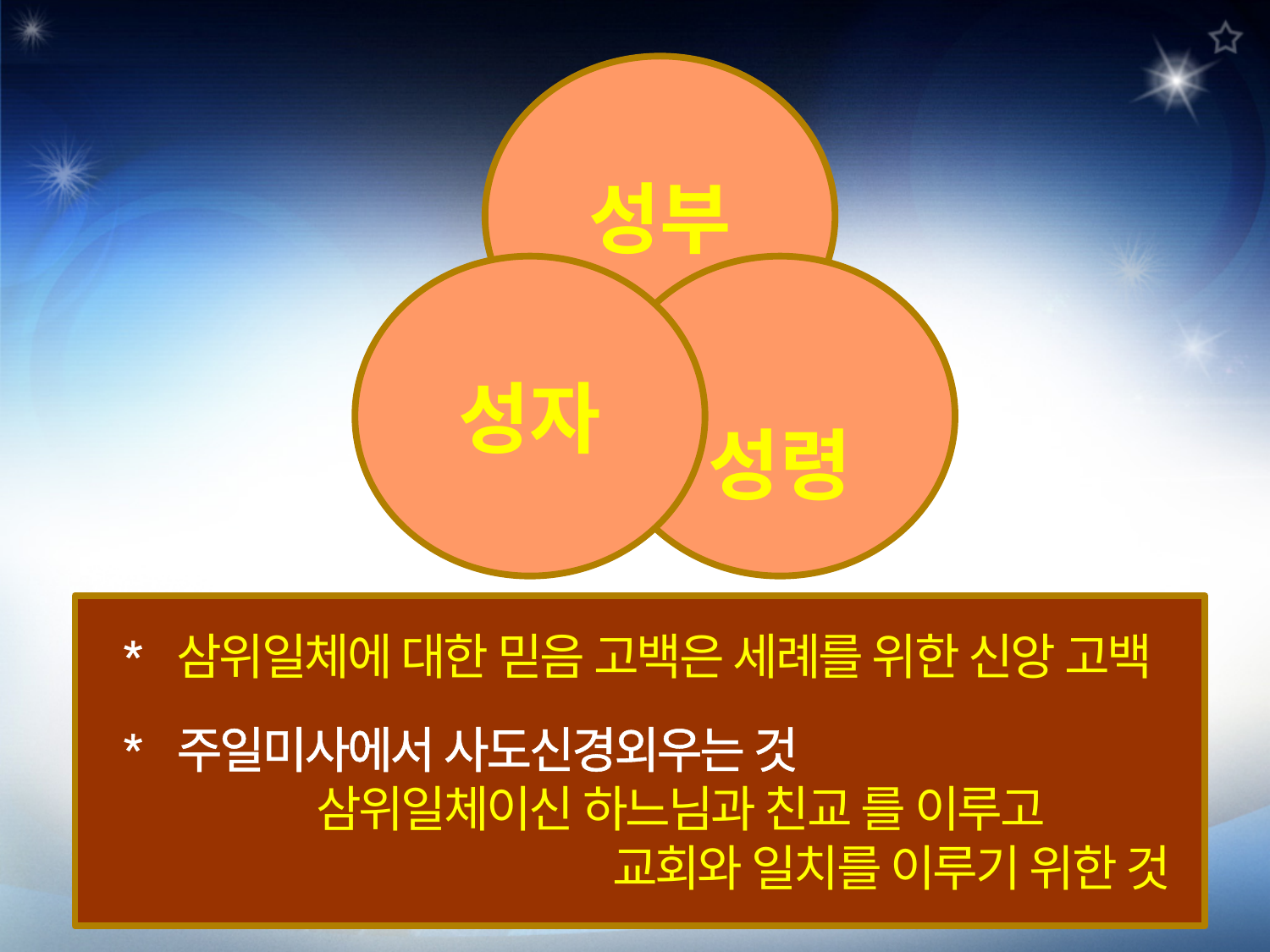

성부
성자
   성령
   *  삼위일체에 대한 믿음 고백은 세례를 위한 신앙 고백

   *  주일미사에서 사도신경외우는 것
       삼위일체이신 하느님과 친교 를 이루고
                                            교회와 일치를 이루기 위한 것